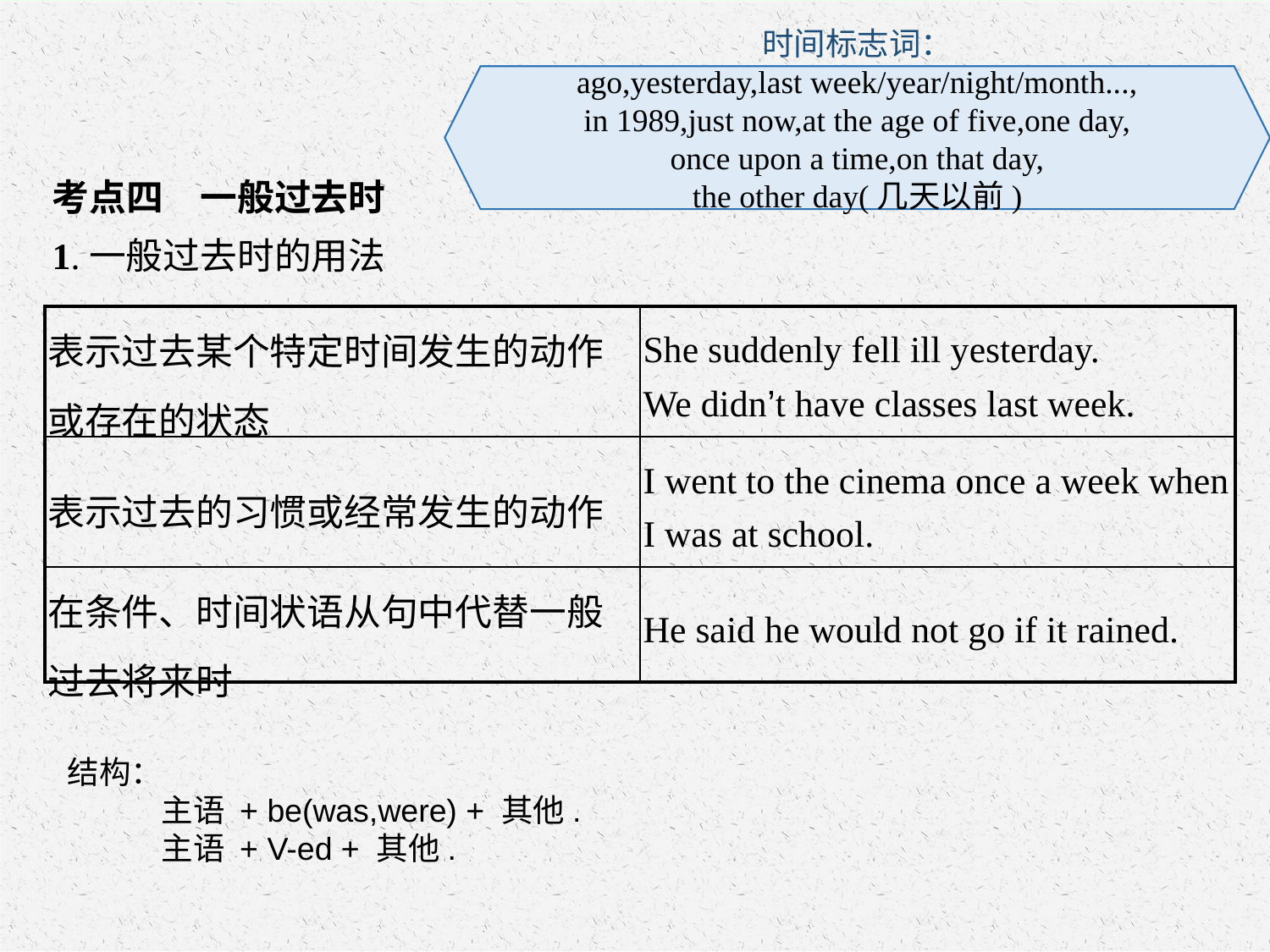

时间标志词：
ago,yesterday,last week/year/night/month...,
in 1989,just now,at the age of five,one day,
once upon a time,on that day,
the other day(几天以前)

考点四　一般过去时
1.一般过去时的用法

| 表示过去某个特定时间发生的动作或存在的状态 | She suddenly fell ill yesterday. We didn’t have classes last week. |
| --- | --- |
| 表示过去的习惯或经常发生的动作 | I went to the cinema once a week when I was at school. |
| 在条件、时间状语从句中代替一般过去将来时 | He said he would not go if it rained. |
结构：
            主语 + be(was,were) + 其他.
            主语 + V-ed + 其他.